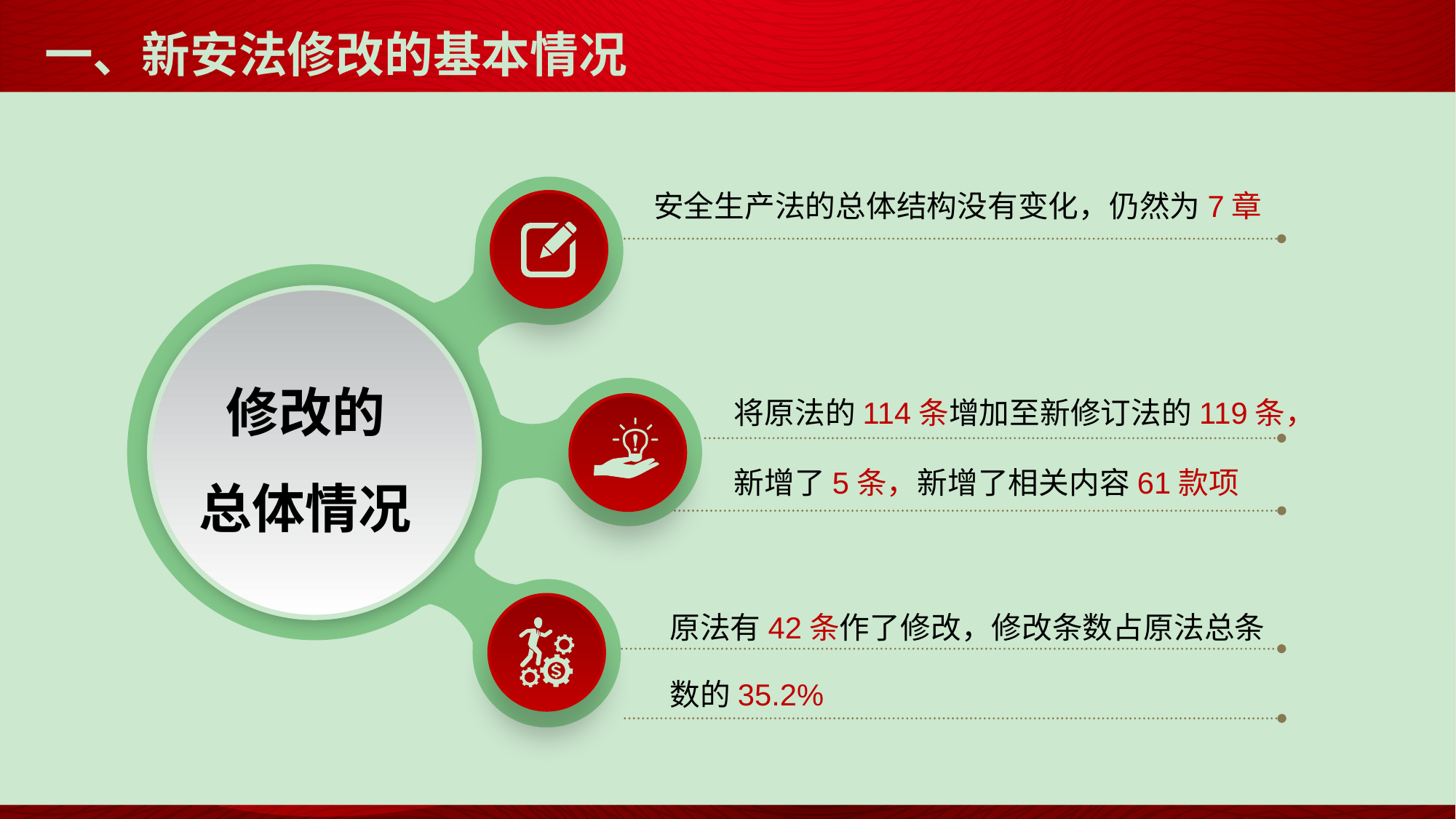

# 一、新安法修改的基本情况
安全生产法的总体结构没有变化，仍然为7章

修改的
总体情况
将原法的114条增加至新修订法的119条，
新增了5条，新增了相关内容61款项

原法有42条作了修改，修改条数占原法总条数的35.2%